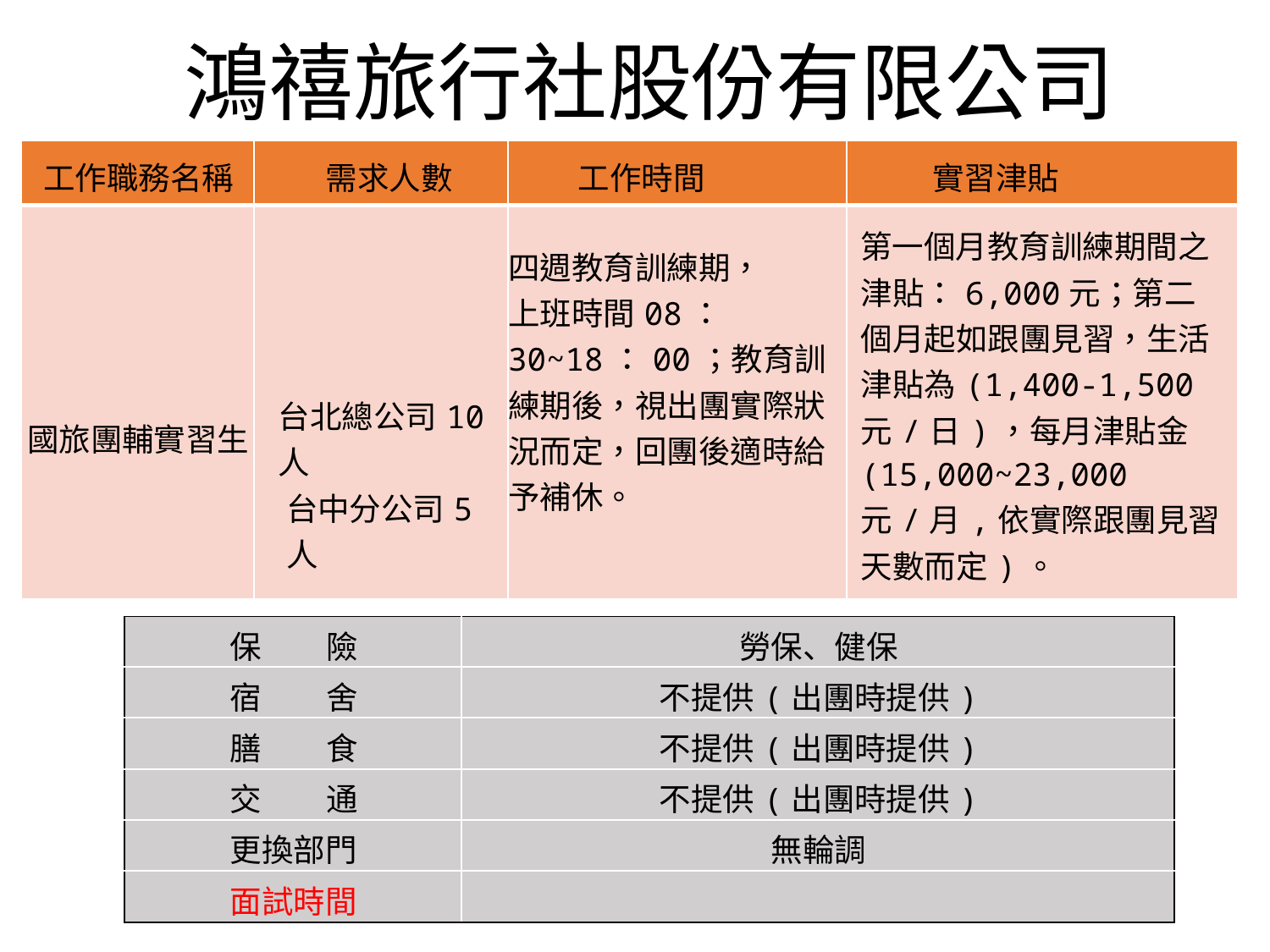

# 鴻禧旅行社股份有限公司
| 工作職務名稱 | 需求人數 | 工作時間 | 實習津貼 |
| --- | --- | --- | --- |
| 國旅團輔實習生 | 台北總公司10人 台中分公司5人 | 四週教育訓練期， 上班時間08：30~18：00；教育訓練期後，視出團實際狀況而定，回團後適時給予補休。 | 第一個月教育訓練期間之津貼：6,000元；第二個月起如跟團見習，生活津貼為(1,400-1,500元/日)，每月津貼金(15,000~23,000元/月,依實際跟團見習天數而定)。 |
| 保 險 | 勞保、健保 |
| --- | --- |
| 宿 舍 | 不提供(出團時提供) |
| 膳 食 | 不提供(出團時提供) |
| 交 通 | 不提供(出團時提供) |
| 更換部門 | 無輪調 |
| 面試時間 |  |